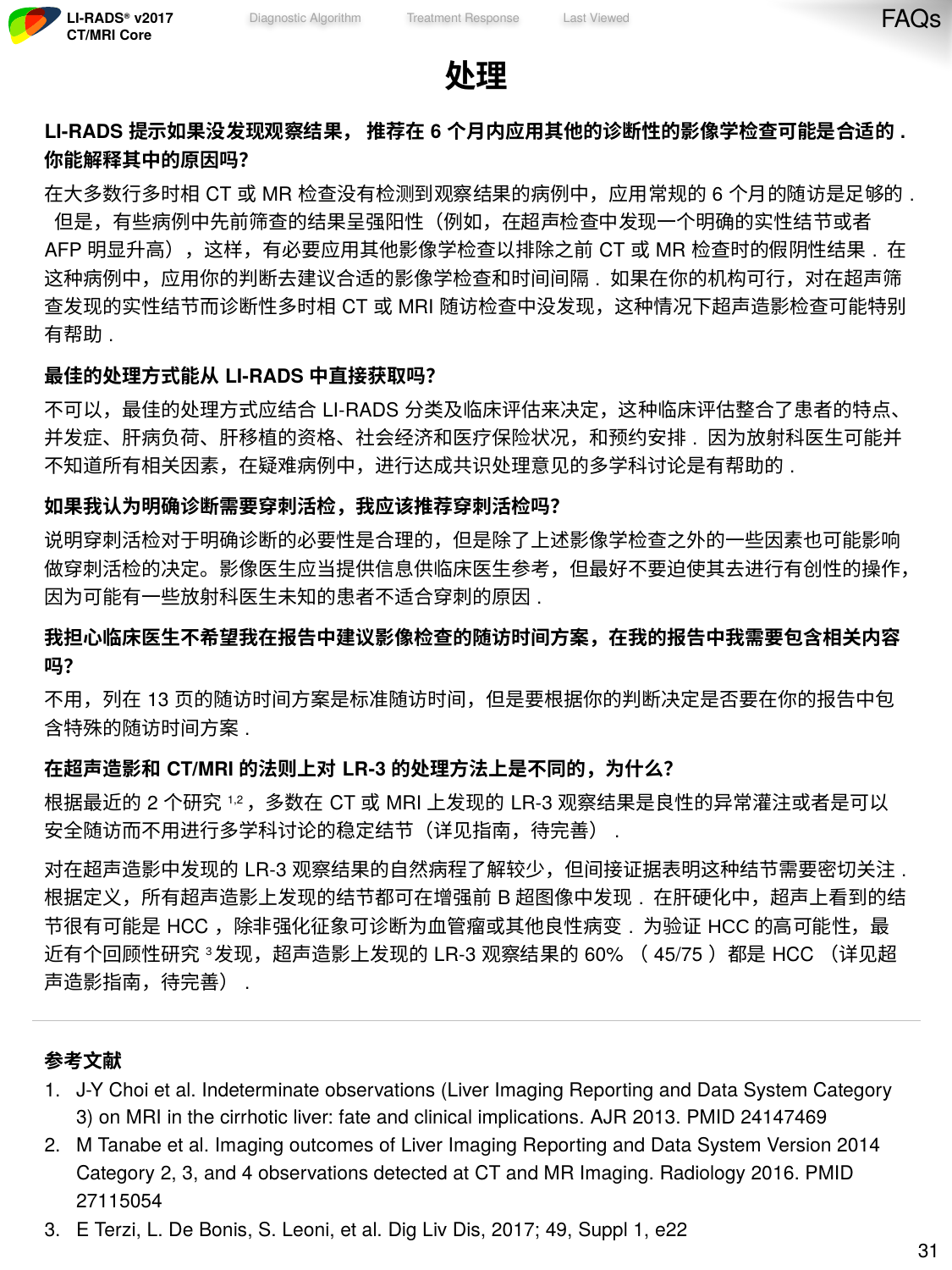

FAQs
| 处理 |
| --- |
| LI-RADS提示如果没发现观察结果， 推荐在6个月内应用其他的诊断性的影像学检查可能是合适的. 你能解释其中的原因吗？ 在大多数行多时相CT或MR检查没有检测到观察结果的病例中，应用常规的6个月的随访是足够的. 但是，有些病例中先前筛查的结果呈强阳性（例如，在超声检查中发现一个明确的实性结节或者AFP明显升高），这样，有必要应用其他影像学检查以排除之前CT或MR检查时的假阴性结果. 在这种病例中，应用你的判断去建议合适的影像学检查和时间间隔. 如果在你的机构可行，对在超声筛查发现的实性结节而诊断性多时相CT或MRI随访检查中没发现，这种情况下超声造影检查可能特别有帮助. |
| 最佳的处理方式能从LI-RADS中直接获取吗？ 不可以，最佳的处理方式应结合LI-RADS分类及临床评估来决定，这种临床评估整合了患者的特点、并发症、肝病负荷、肝移植的资格、社会经济和医疗保险状况，和预约安排. 因为放射科医生可能并不知道所有相关因素，在疑难病例中，进行达成共识处理意见的多学科讨论是有帮助的. |
| 如果我认为明确诊断需要穿刺活检，我应该推荐穿刺活检吗？ 说明穿刺活检对于明确诊断的必要性是合理的，但是除了上述影像学检查之外的一些因素也可能影响做穿刺活检的决定。影像医生应当提供信息供临床医生参考，但最好不要迫使其去进行有创性的操作，因为可能有一些放射科医生未知的患者不适合穿刺的原因. |
| 我担心临床医生不希望我在报告中建议影像检查的随访时间方案，在我的报告中我需要包含相关内容吗？ 不用，列在13页的随访时间方案是标准随访时间，但是要根据你的判断决定是否要在你的报告中包含特殊的随访时间方案. |
| 在超声造影和CT/MRI的法则上对LR-3的处理方法上是不同的，为什么？ 根据最近的2个研究1,2，多数在CT或MRI上发现的LR-3观察结果是良性的异常灌注或者是可以安全随访而不用进行多学科讨论的稳定结节（详见指南，待完善）. 对在超声造影中发现的LR-3观察结果的自然病程了解较少，但间接证据表明这种结节需要密切关注. 根据定义，所有超声造影上发现的结节都可在增强前B超图像中发现. 在肝硬化中，超声上看到的结节很有可能是HCC，除非强化征象可诊断为血管瘤或其他良性病变. 为验证HCC的高可能性，最近有个回顾性研究3发现，超声造影上发现的LR-3观察结果的60%（45/75）都是HCC（详见超声造影指南，待完善）. |
| 参考文献 J-Y Choi et al. Indeterminate observations (Liver Imaging Reporting and Data System Category 3) on MRI in the cirrhotic liver: fate and clinical implications. AJR 2013. PMID 24147469 M Tanabe et al. Imaging outcomes of Liver Imaging Reporting and Data System Version 2014 Category 2, 3, and 4 observations detected at CT and MR Imaging. Radiology 2016. PMID 27115054 E Terzi, L. De Bonis, S. Leoni, et al. Dig Liv Dis, 2017; 49, Suppl 1, e22 |
31